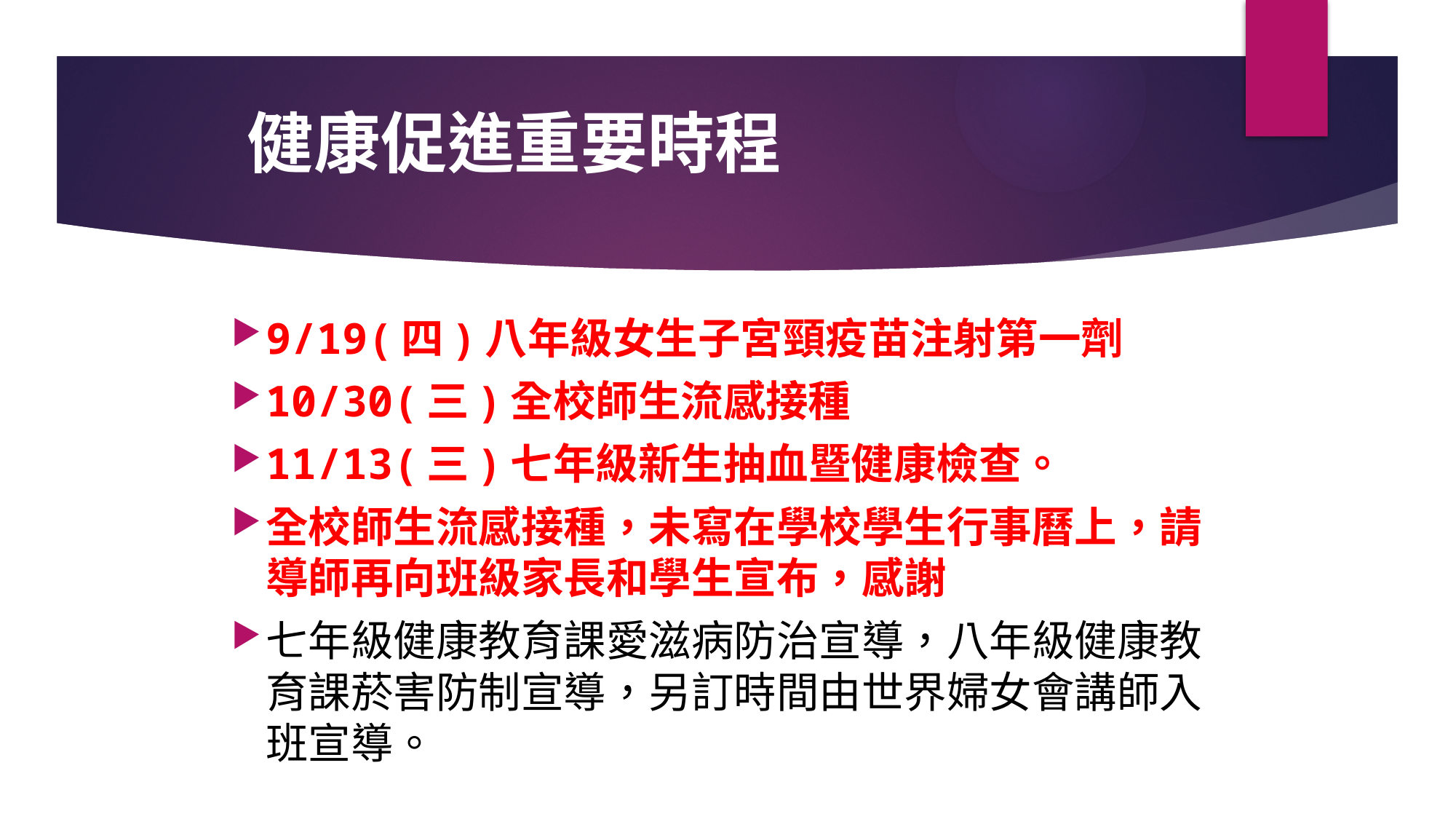

# 健康促進重要時程

9/19(四)八年級女生子宮頸疫苗注射第一劑
10/30(三)全校師生流感接種
11/13(三)七年級新生抽血暨健康檢查。
全校師生流感接種，未寫在學校學生行事曆上，請導師再向班級家長和學生宣布，感謝
七年級健康教育課愛滋病防治宣導，八年級健康教育課菸害防制宣導，另訂時間由世界婦女會講師入班宣導。